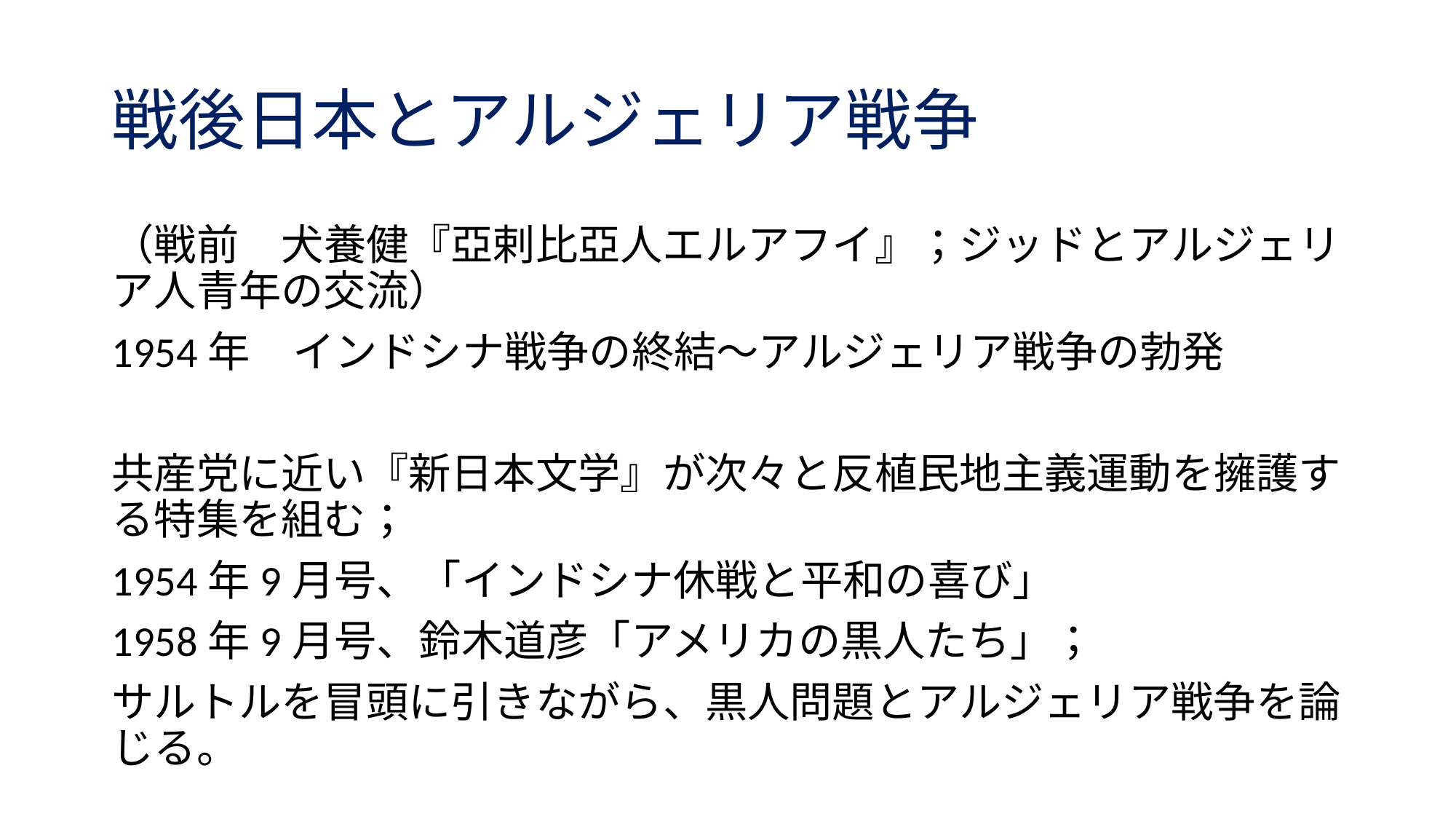

# 戦後日本とアルジェリア戦争
（戦前　犬養健『亞剌比亞人エルアフイ』；ジッドとアルジェリア人青年の交流）
1954年　インドシナ戦争の終結～アルジェリア戦争の勃発

共産党に近い『新日本文学』が次々と反植民地主義運動を擁護する特集を組む；
1954年9月号、「インドシナ休戦と平和の喜び」
1958年9月号、鈴木道彦「アメリカの黒人たち」；
サルトルを冒頭に引きながら、黒人問題とアルジェリア戦争を論じる。